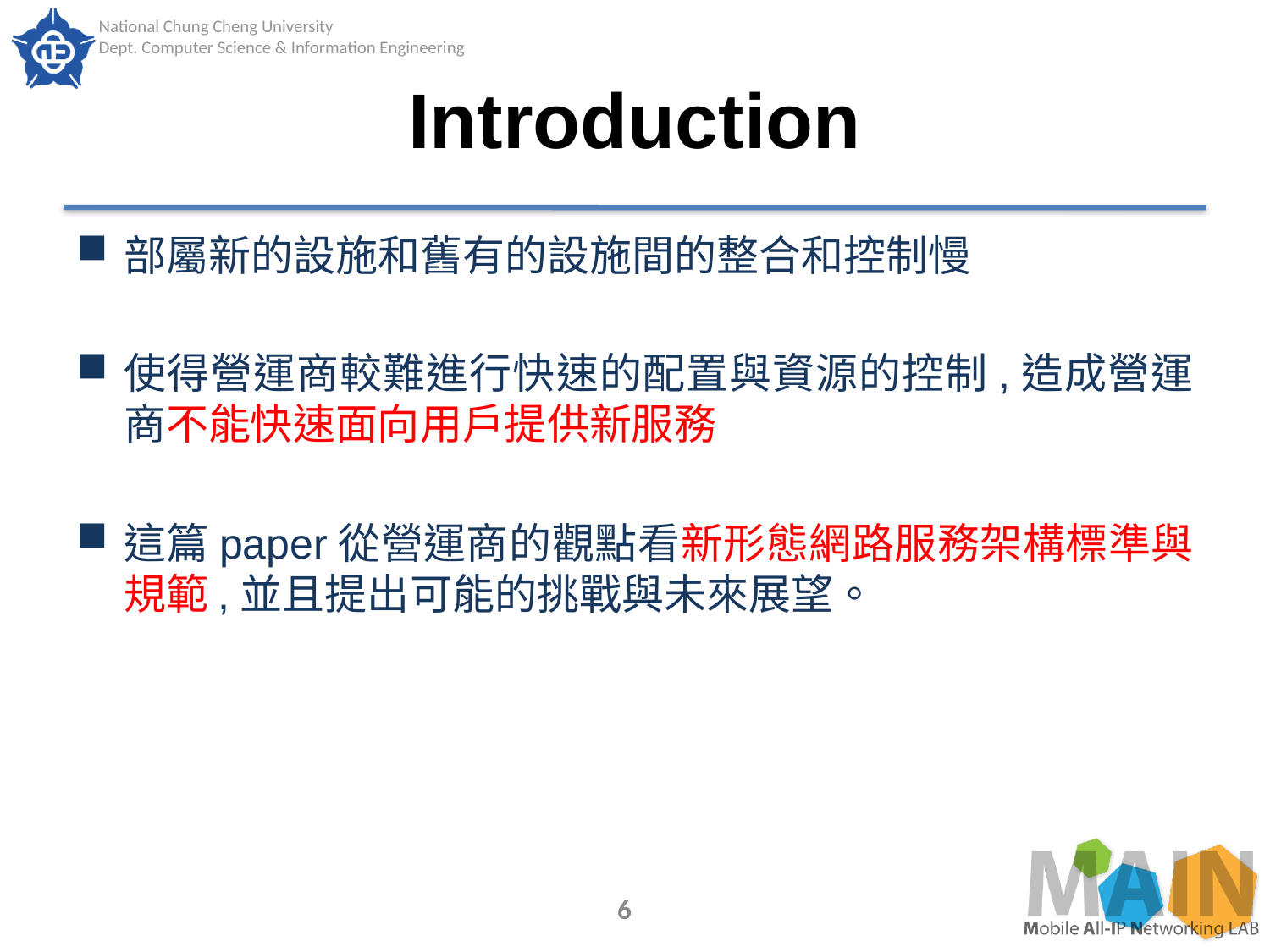

# Introduction
部屬新的設施和舊有的設施間的整合和控制慢

使得營運商較難進行快速的配置與資源的控制,造成營運商不能快速面向用戶提供新服務

這篇paper從營運商的觀點看新形態網路服務架構標準與規範,並且提出可能的挑戰與未來展望。
6